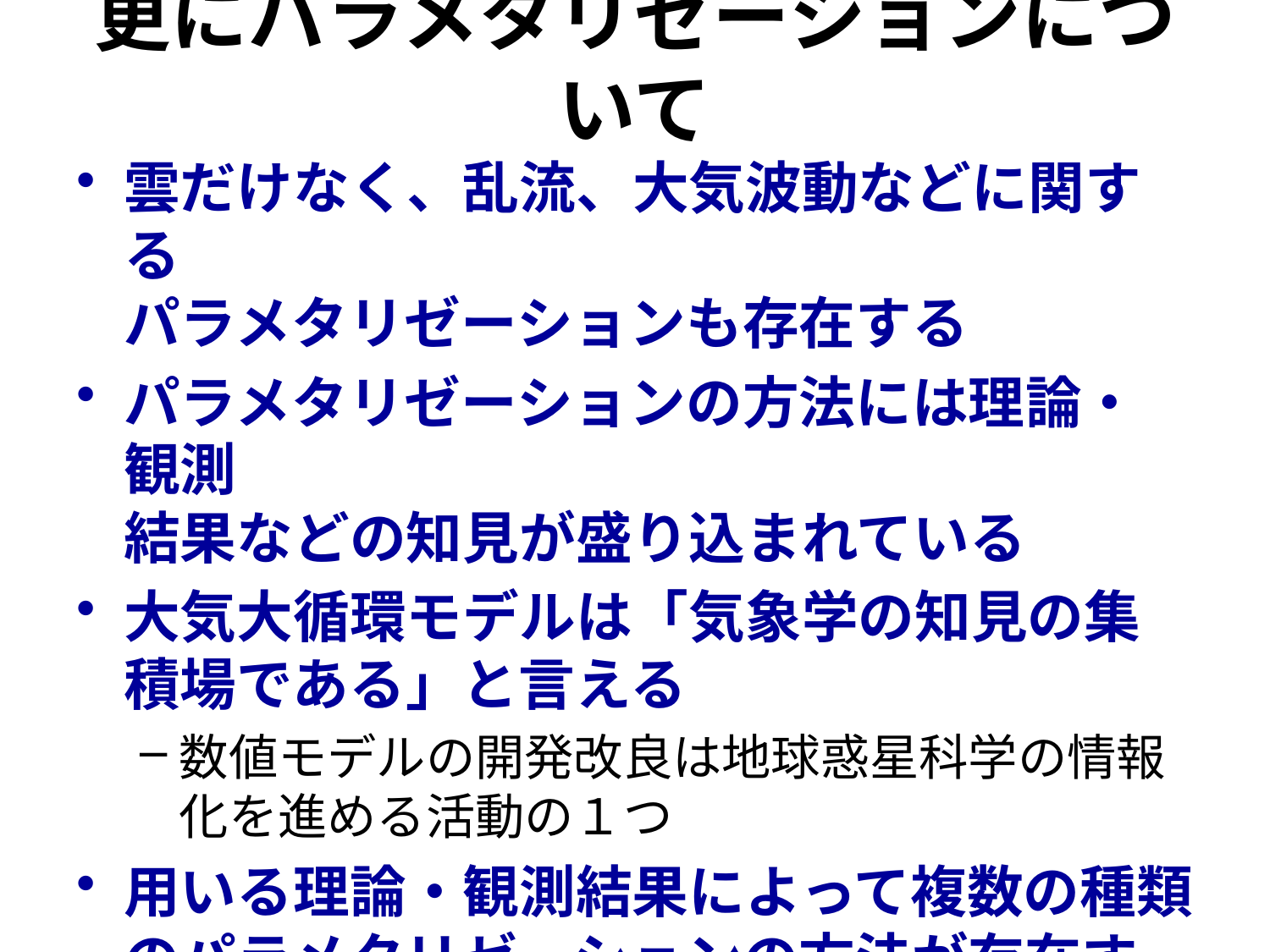

# 更にパラメタリゼーションについて
雲だけなく、乱流、大気波動などに関する
パラメタリゼーションも存在する
パラメタリゼーションの方法には理論・観測
結果などの知見が盛り込まれている
大気大循環モデルは「気象学の知見の集積場である」と言える
数値モデルの開発改良は地球惑星科学の情報化を進める活動の１つ
用いる理論・観測結果によって複数の種類のパラメタリゼーションの方法が存在する